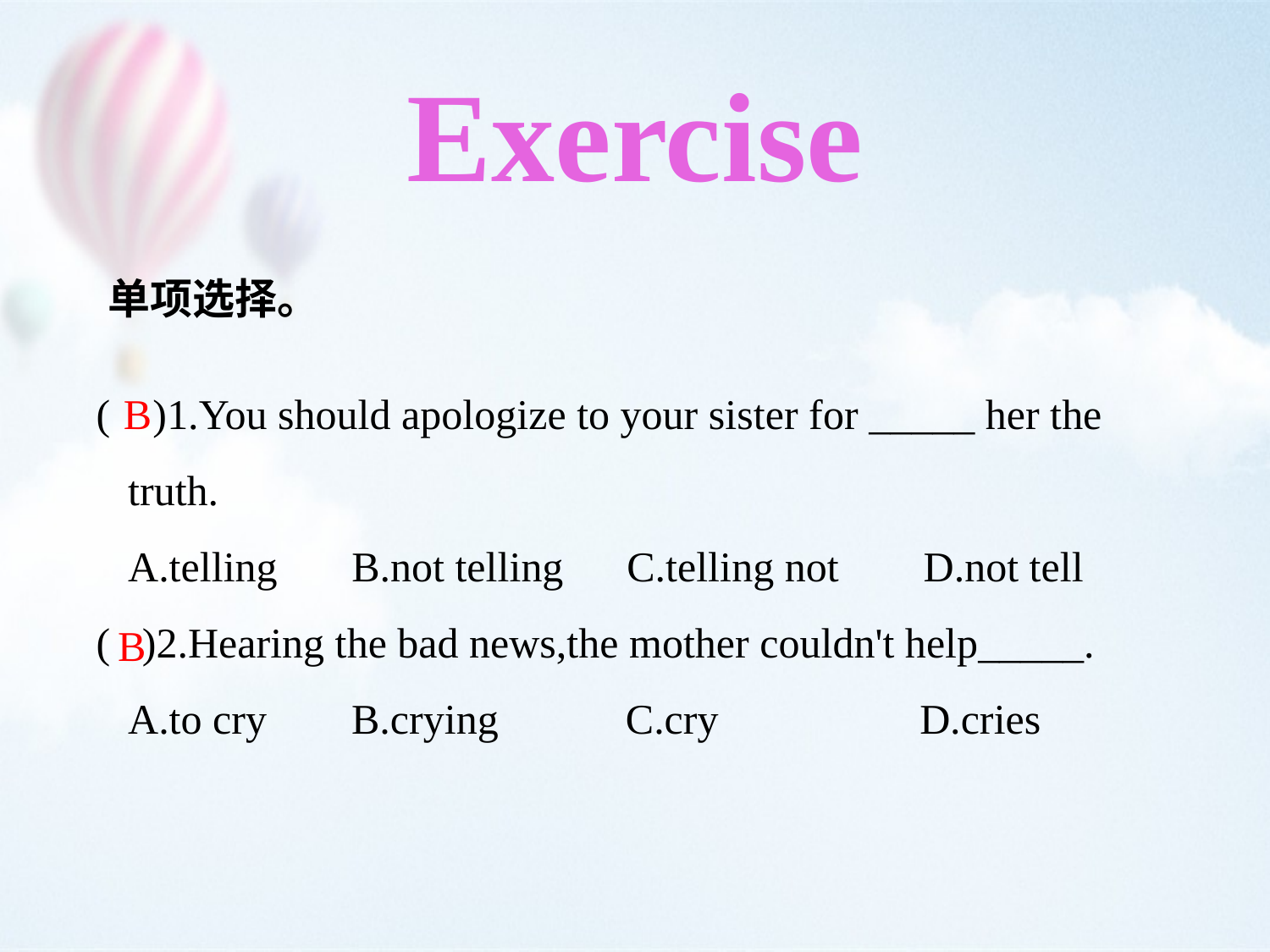

Exercise
单项选择。
(    )1.You should apologize to your sister for _____ her the
   truth.
   A.telling       B.not telling      C.telling not        D.not tell
(   )2.Hearing the bad news,the mother couldn't help_____.
   A.to cry        B.crying            C.cry                   D.cries

B
B